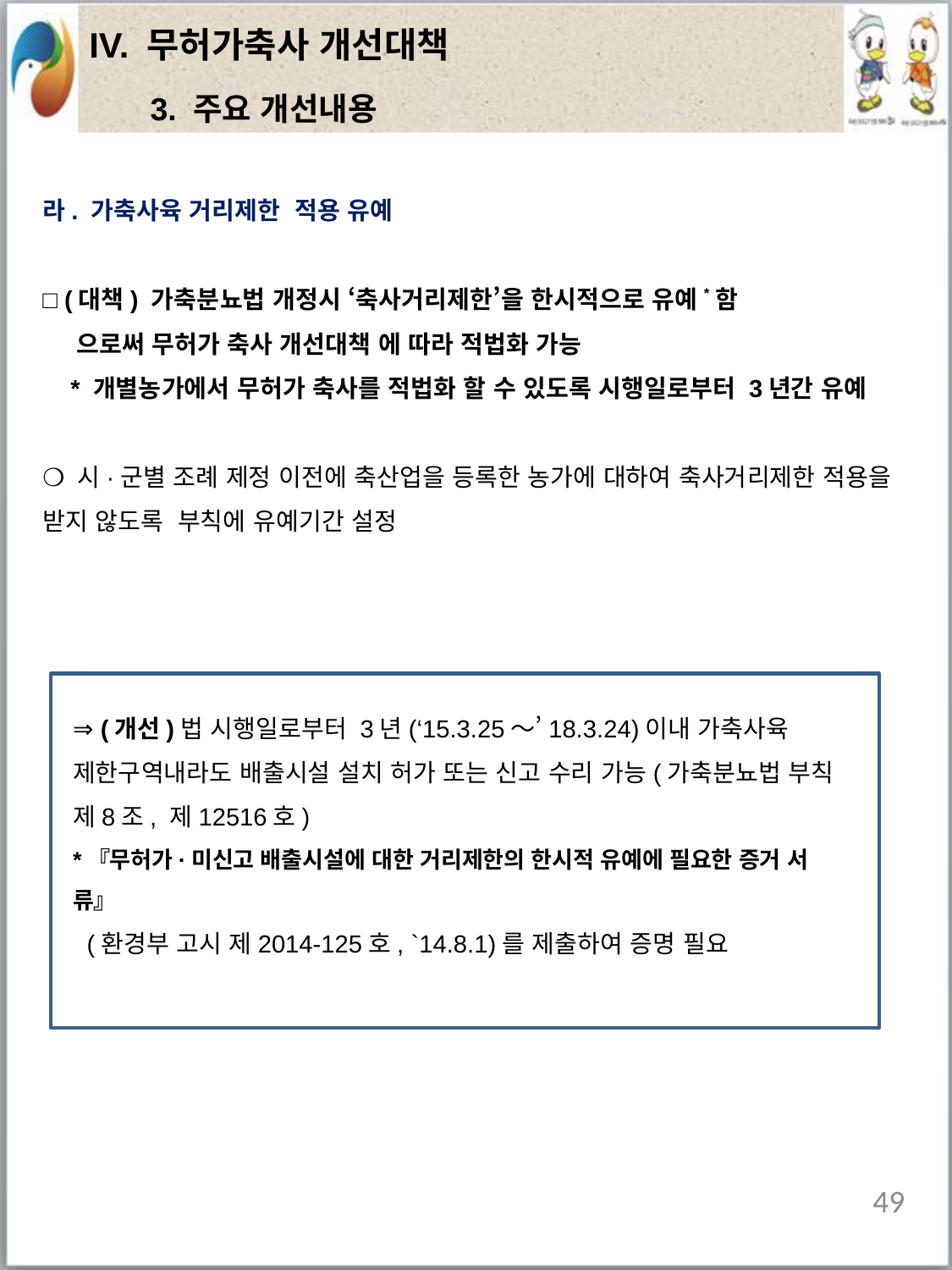

| IV. 무허가축사 개선대책 |
| --- |
3. 주요 개선내용

라. 가축사육 거리제한  적용 유예

□ (대책) 가축분뇨법 개정시 ‘축사거리제한’을 한시적으로 유예*함
    으로써 무허가 축사 개선대책 에 따라 적법화 가능
    * 개별농가에서 무허가 축사를 적법화 할 수 있도록 시행일로부터 3년간 유예

❍ 시·군별 조례 제정 이전에 축산업을 등록한 농가에 대하여 축사거리제한 적용을 받지 않도록  부칙에 유예기간 설정

⇒ (개선)법 시행일로부터 3년(‘15.3.25～’18.3.24)이내 가축사육 제한구역내라도 배출시설 설치 허가 또는 신고 수리 가능(가축분뇨법 부칙 제8조, 제12516호)
*『무허가·미신고 배출시설에 대한 거리제한의 한시적 유예에 필요한 증거 서류』
  (환경부 고시 제2014-125호, `14.8.1)를 제출하여 증명 필요
49